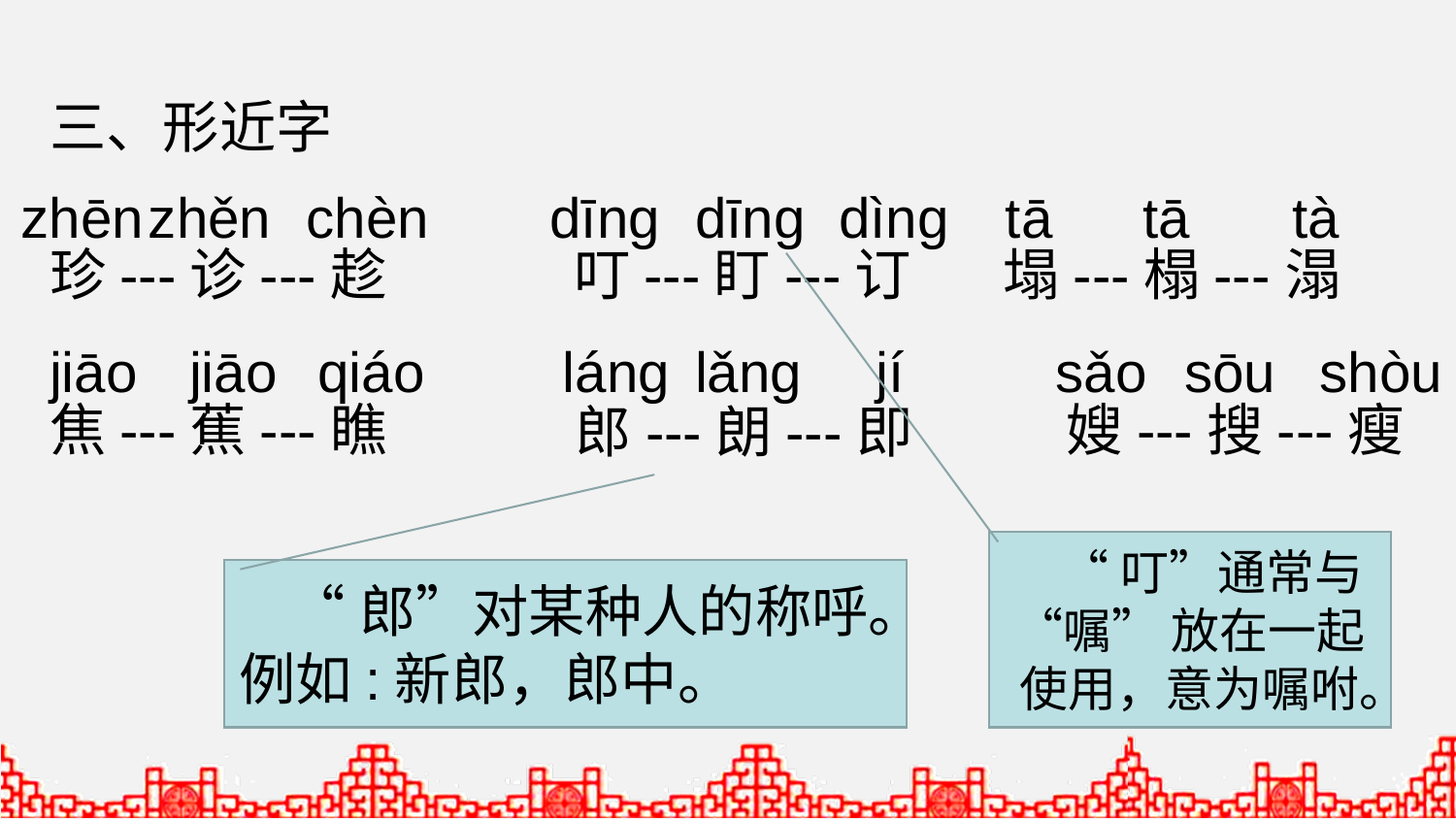

三、形近字
zhēn
zhěn
chèn
dīng
dīng
dìng
tā
tā
tà
珍---诊---趁
叮---盯---订
塌---榻---溻
jiāo
jiāo
qiáo
láng
lǎng
jí
sǎo
sōu
shòu
焦---蕉---瞧
嫂---搜---瘦
郎---朗---即
    “叮”通常与“嘱” 放在一起使用，意为嘱咐。
    “郎”对某种人的称呼。例如:新郎，郎中。